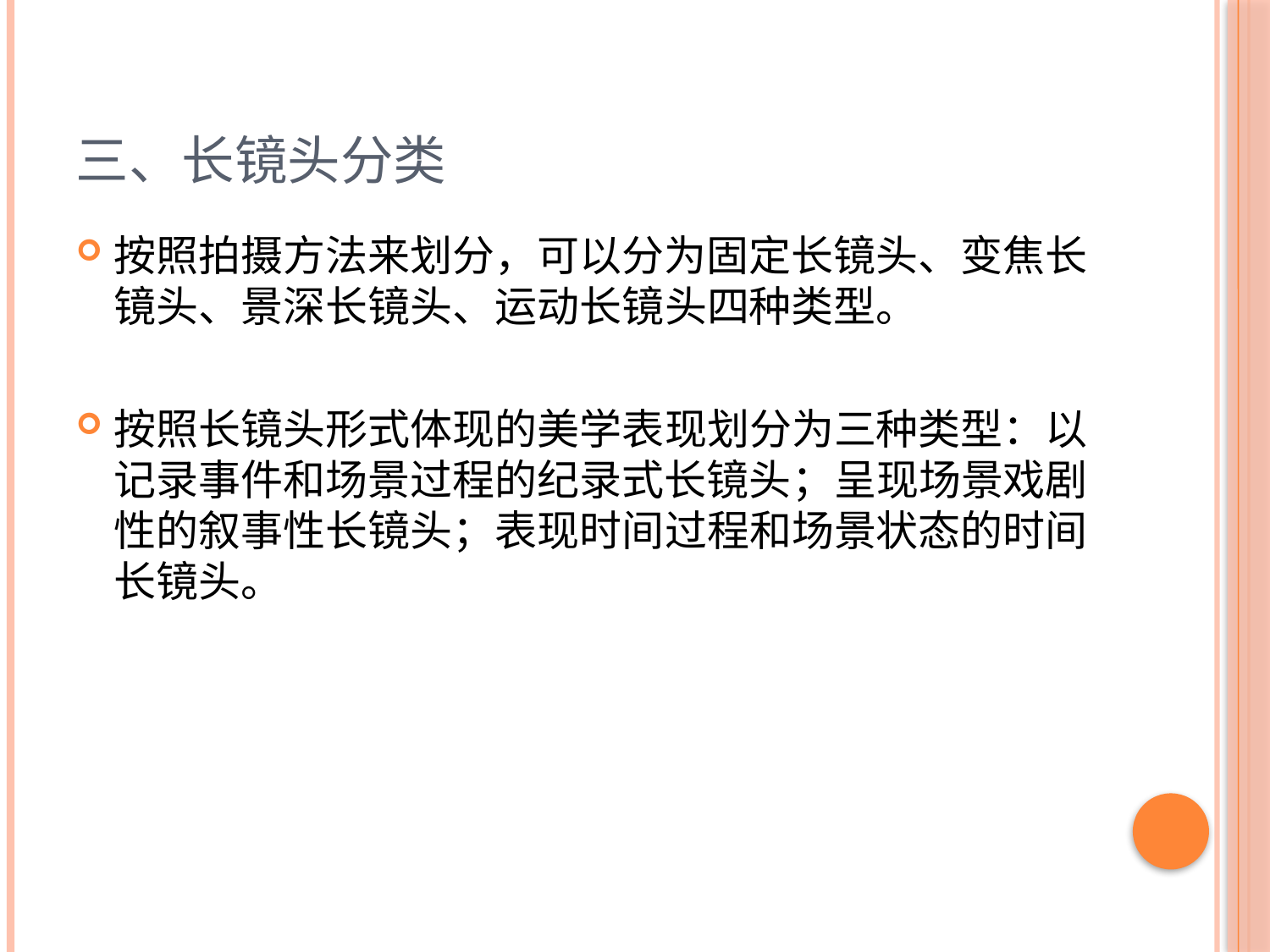

# 三、长镜头分类
按照拍摄方法来划分，可以分为固定长镜头、变焦长镜头、景深长镜头、运动长镜头四种类型。

按照长镜头形式体现的美学表现划分为三种类型：以记录事件和场景过程的纪录式长镜头；呈现场景戏剧性的叙事性长镜头；表现时间过程和场景状态的时间长镜头。